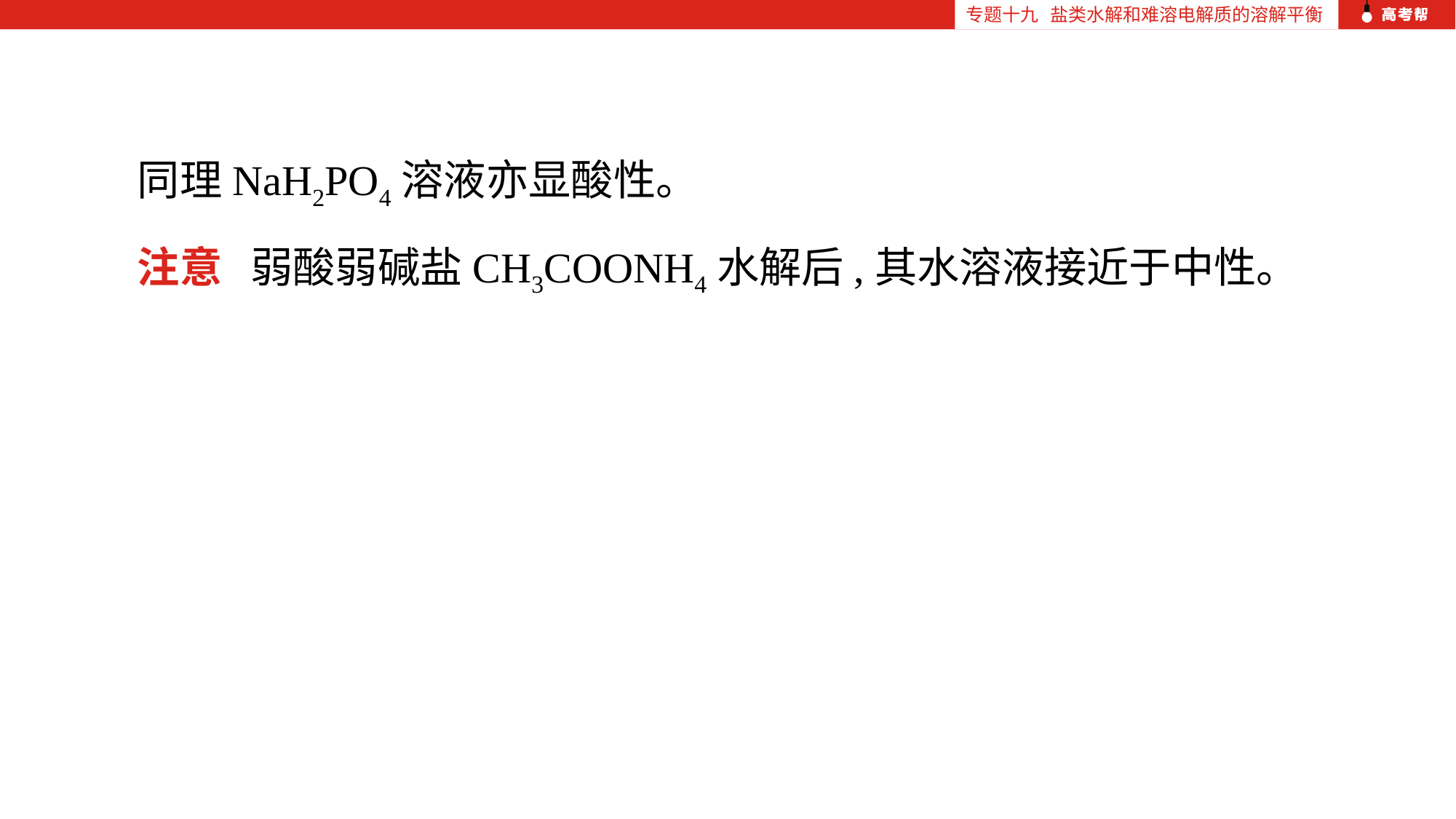

专题十九   盐类水解和难溶电解质的溶解平衡

同理NaH2PO4溶液亦显酸性。
注意   弱酸弱碱盐CH3COONH4水解后,其水溶液接近于中性。